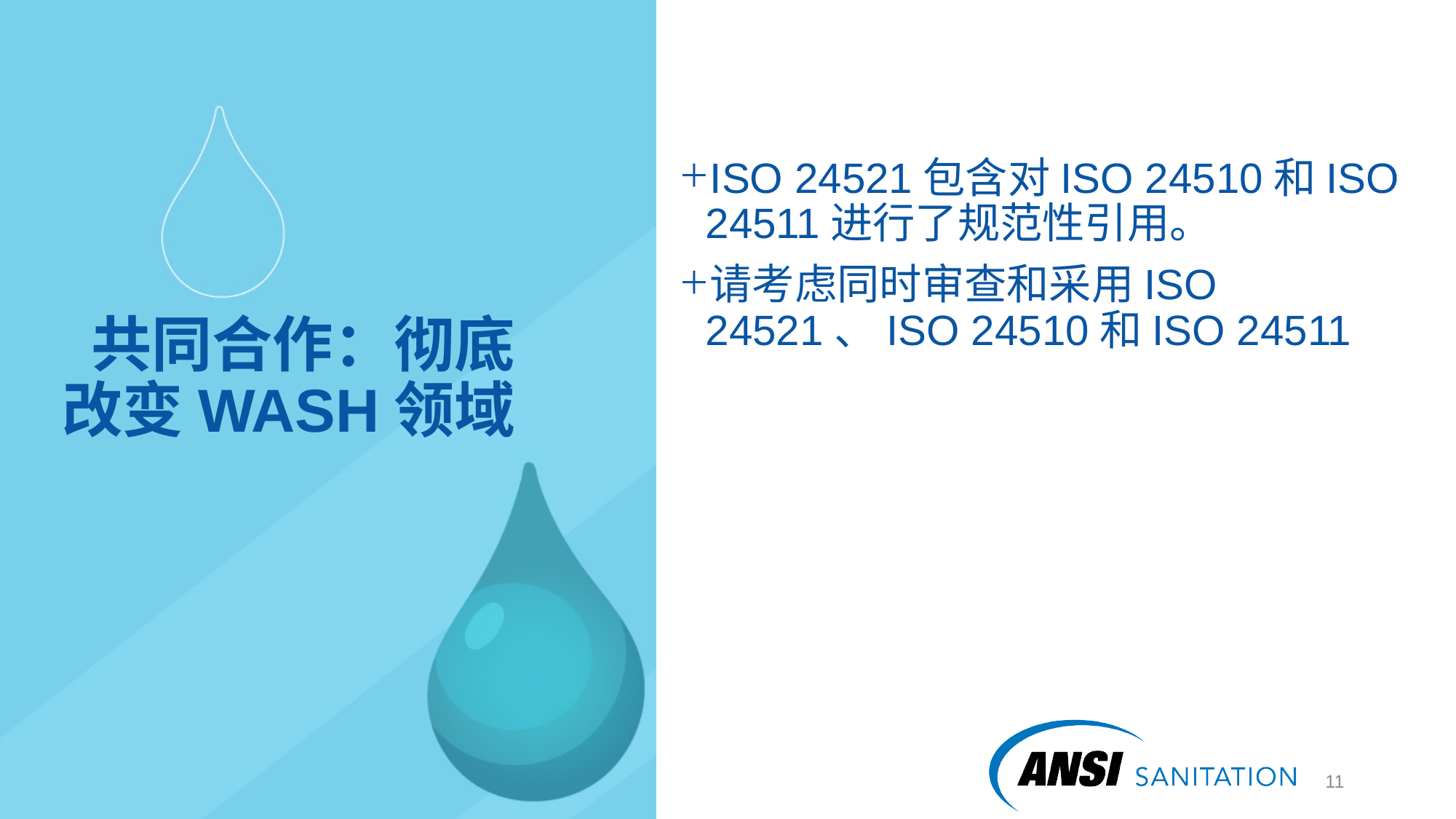

ISO 24521包含对ISO 24510和ISO 24511进行了规范性引用。
请考虑同时审查和采用ISO 24521、ISO 24510和ISO 24511
# 共同合作：彻底改变WASH领域
11